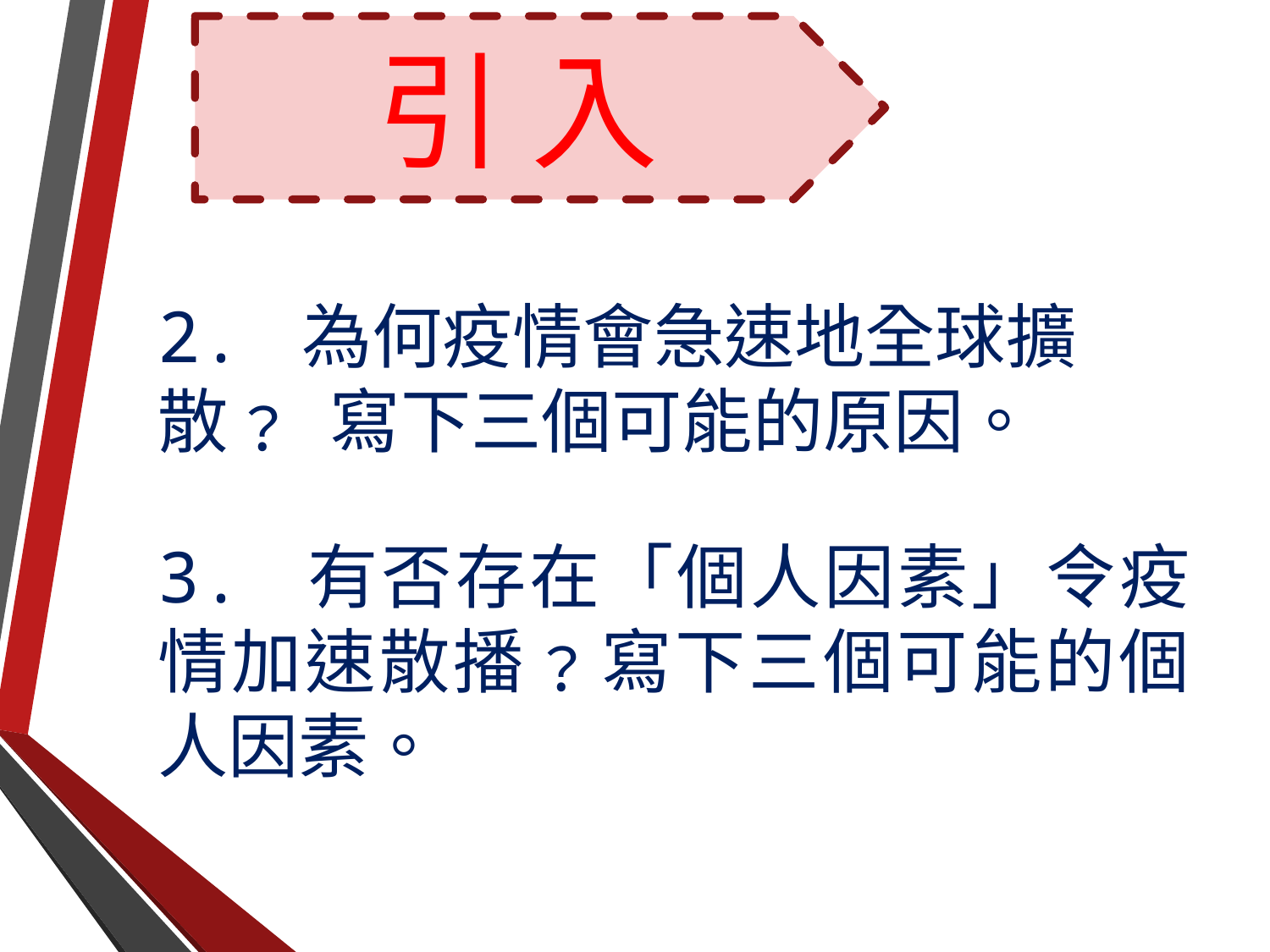

引 入
2. 為何疫情會急速地全球擴散﹖  寫下三個可能的原因。
3. 有否存在「個人因素」令疫情加速散播﹖寫下三個可能的個人因素。